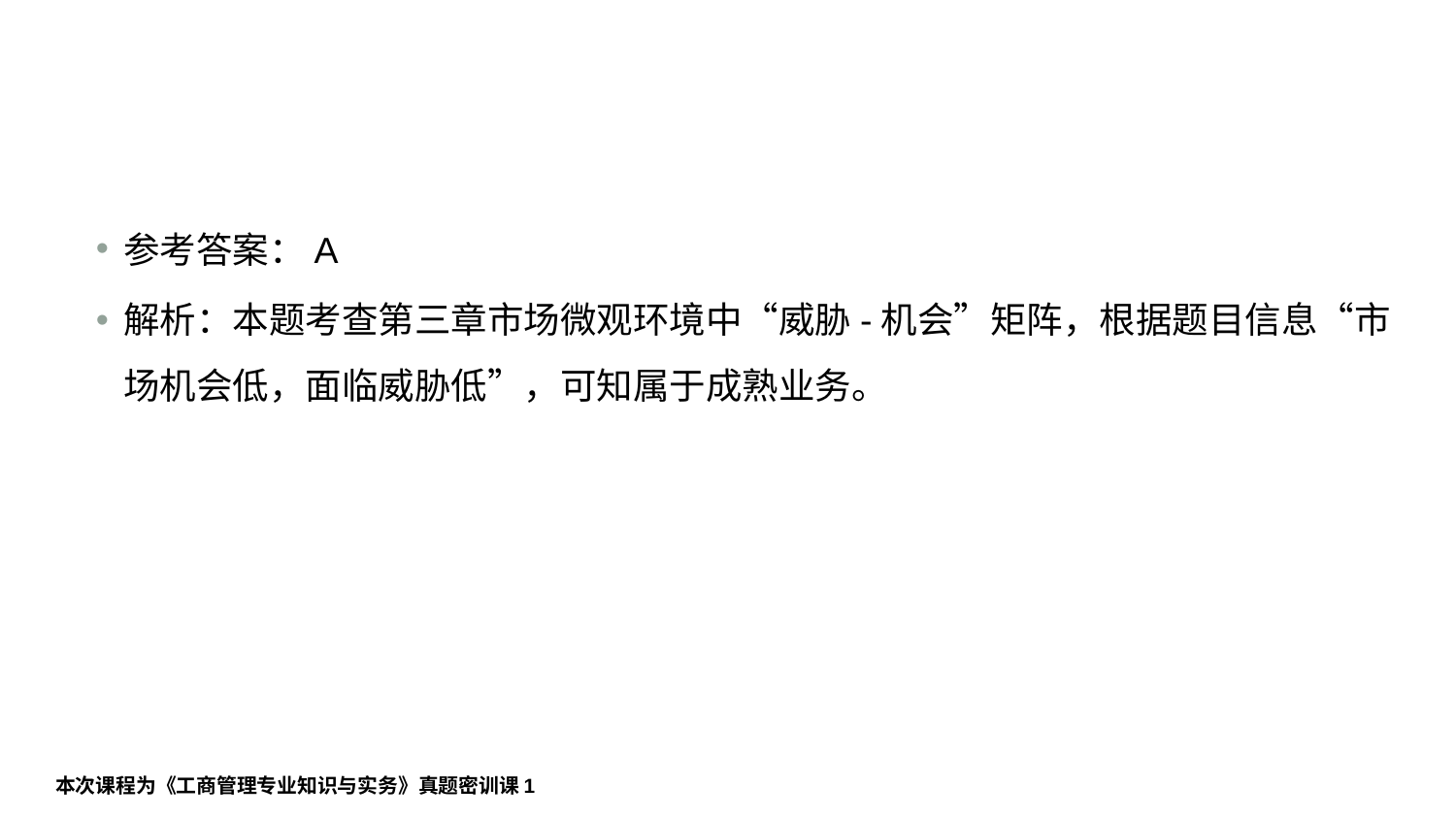

参考答案：A
解析：本题考查第三章市场微观环境中“威胁-机会”矩阵，根据题目信息“市场机会低，面临威胁低”，可知属于成熟业务。